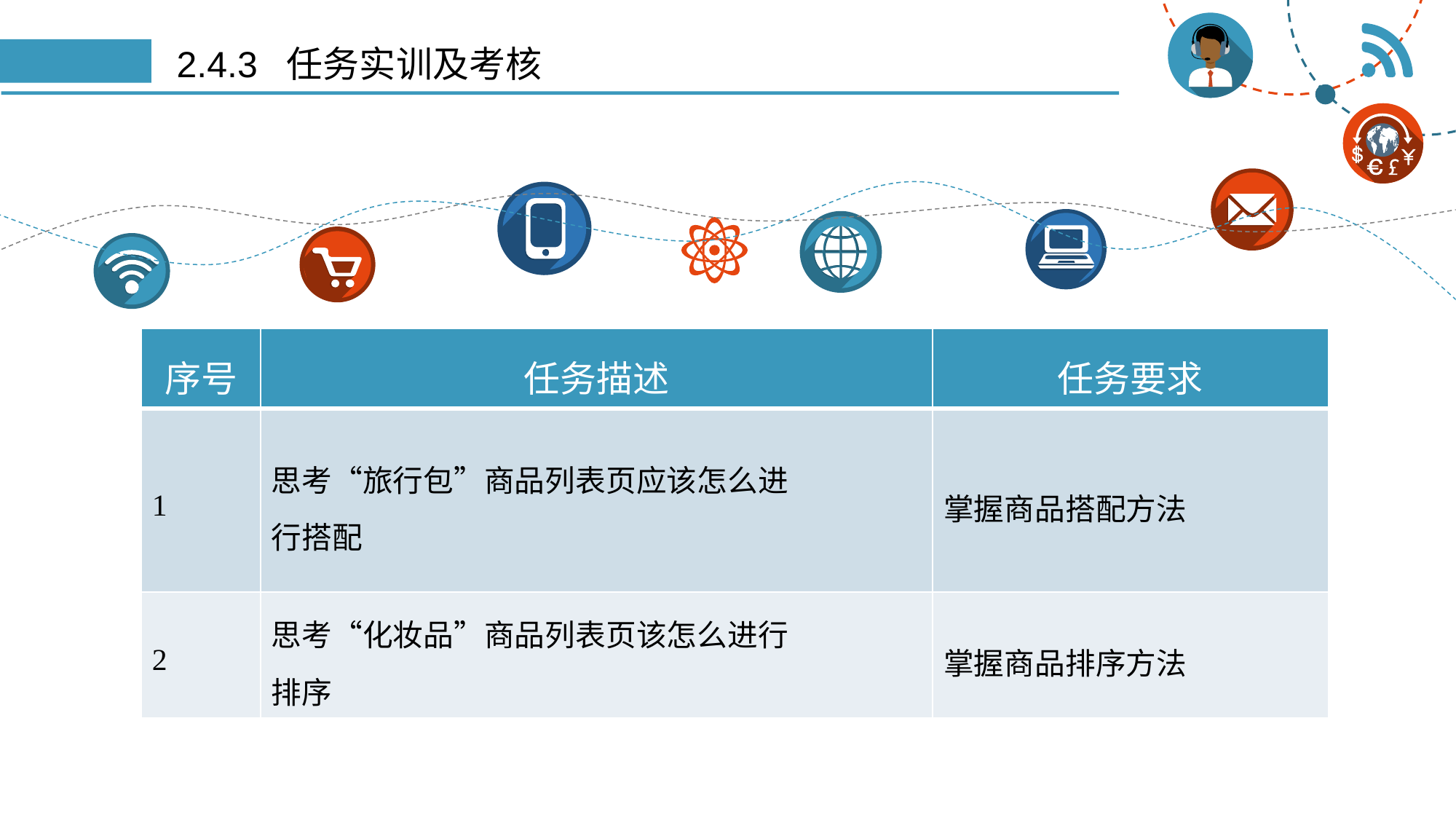

# 2.4.3  任务实训及考核

| 序号 | 任务描述 | 任务要求 |
| --- | --- | --- |
| 1 | 思考“旅行包”商品列表页应该怎么进 行搭配 | 掌握商品搭配方法 |
| 2 | 思考“化妆品”商品列表页该怎么进行 排序 | 掌握商品排序方法 |